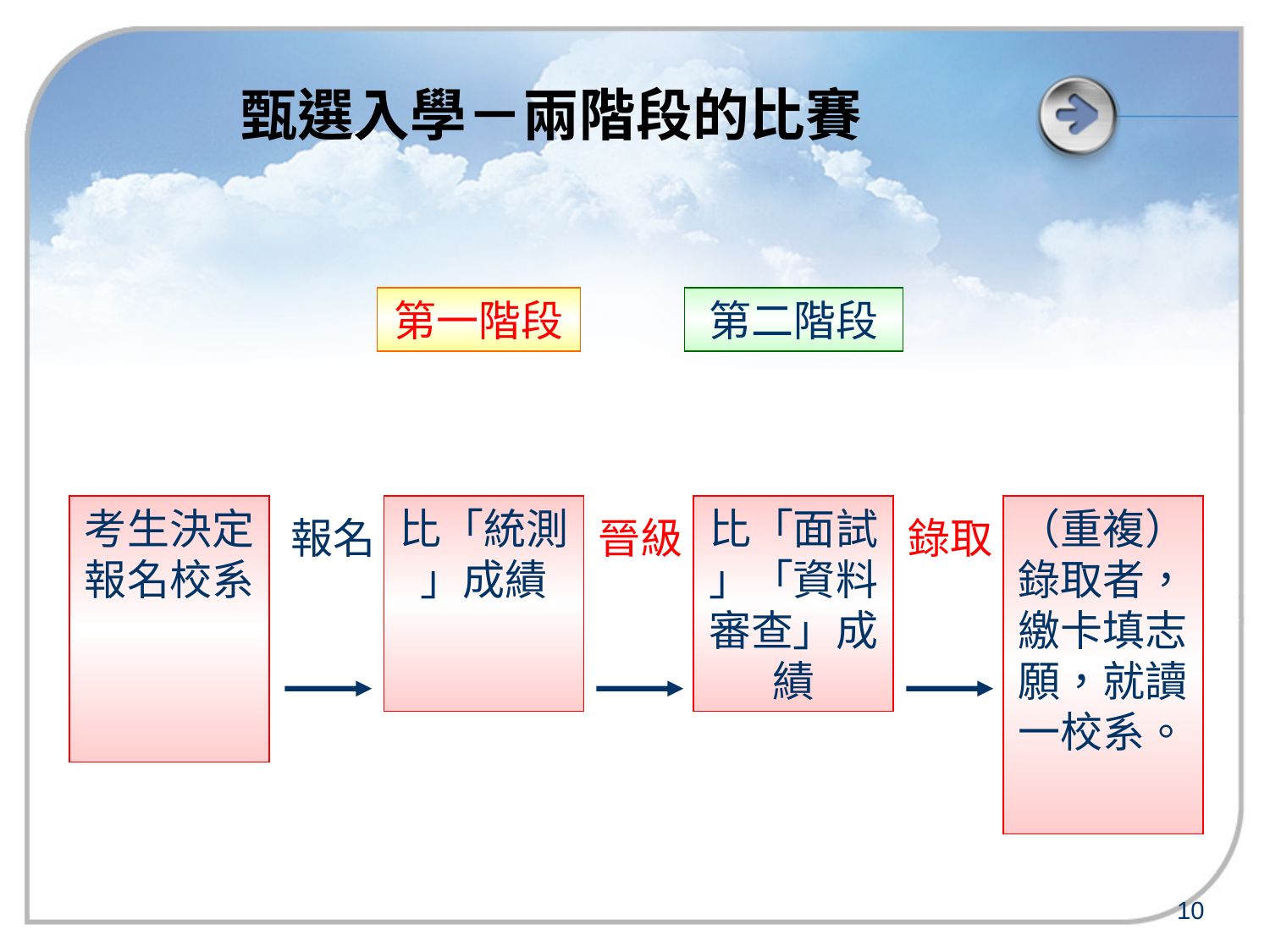

甄選入學－兩階段的比賽
第一階段
第二階段
考生決定報名校系
比「統測
」成績
比「面試
」「資料審查」成績
（重複）錄取者，繳卡填志願，就讀一校系。

報名

晉級

錄取

10